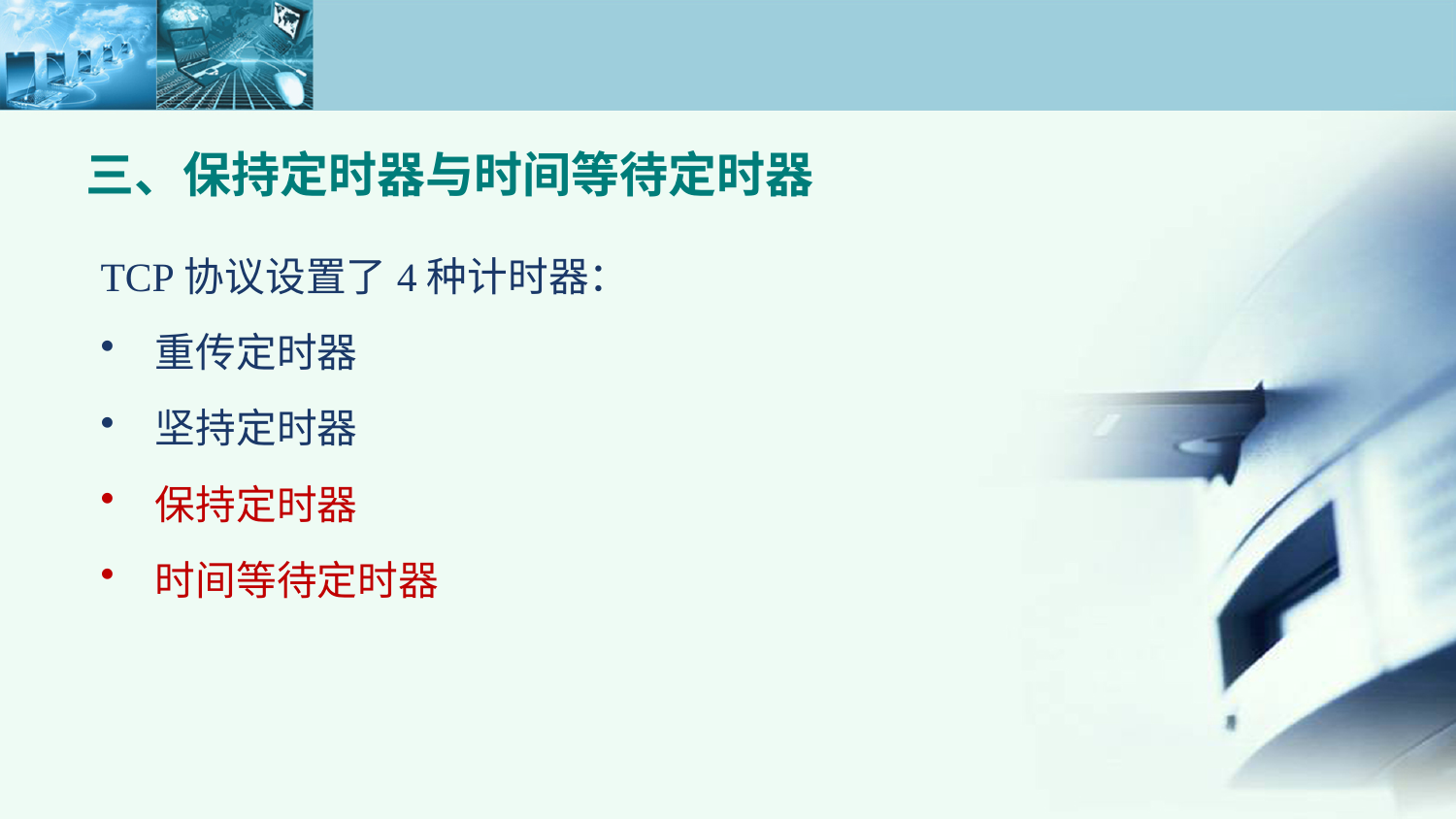

三、保持定时器与时间等待定时器
TCP协议设置了4种计时器：
重传定时器
坚持定时器
保持定时器
时间等待定时器